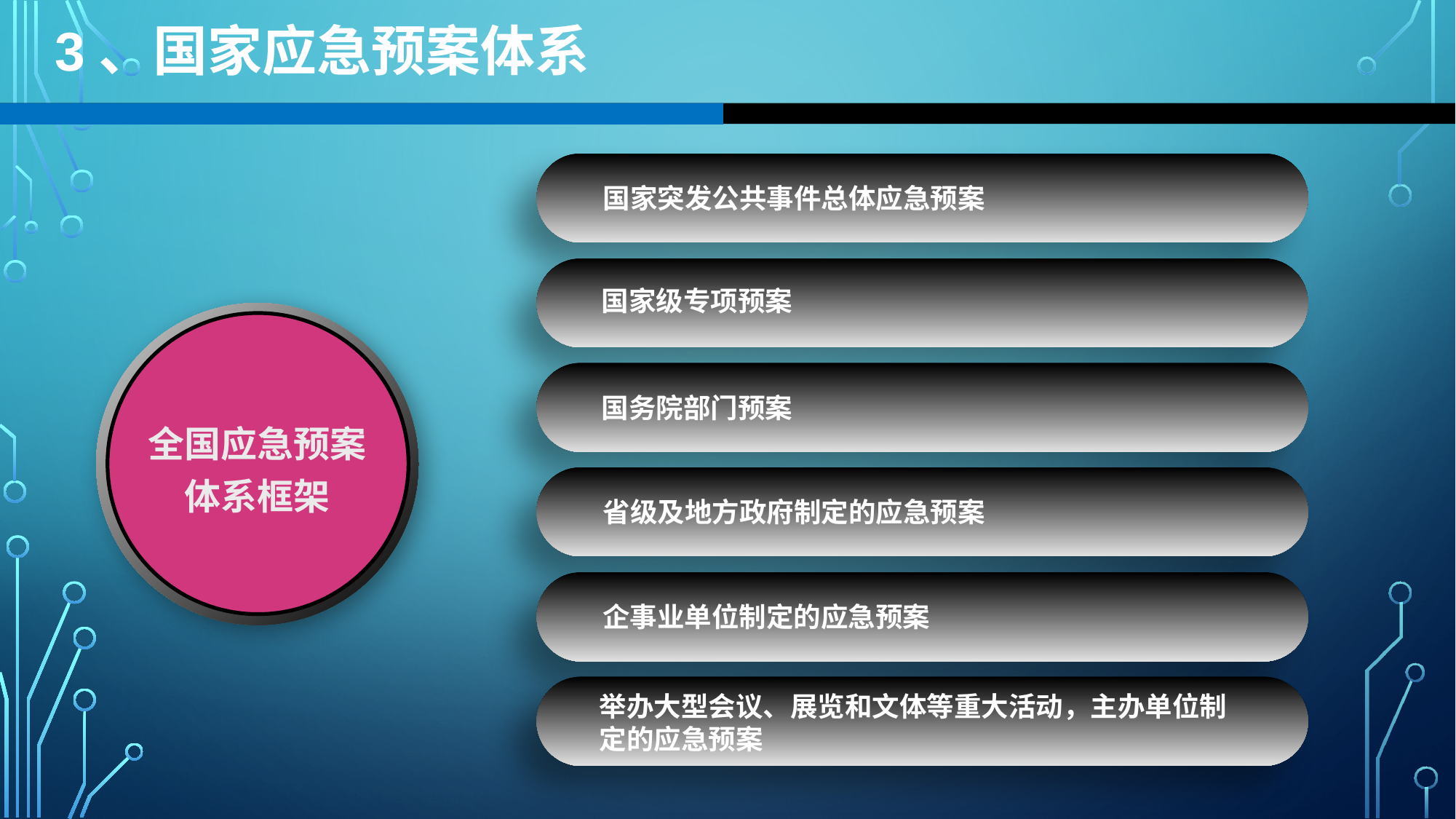

3、国家应急预案体系

国家突发公共事件总体应急预案

国家级专项预案

国务院部门预案
全国应急预案体系框架

省级及地方政府制定的应急预案

企事业单位制定的应急预案

举办大型会议、展览和文体等重大活动，主办单位制定的应急预案